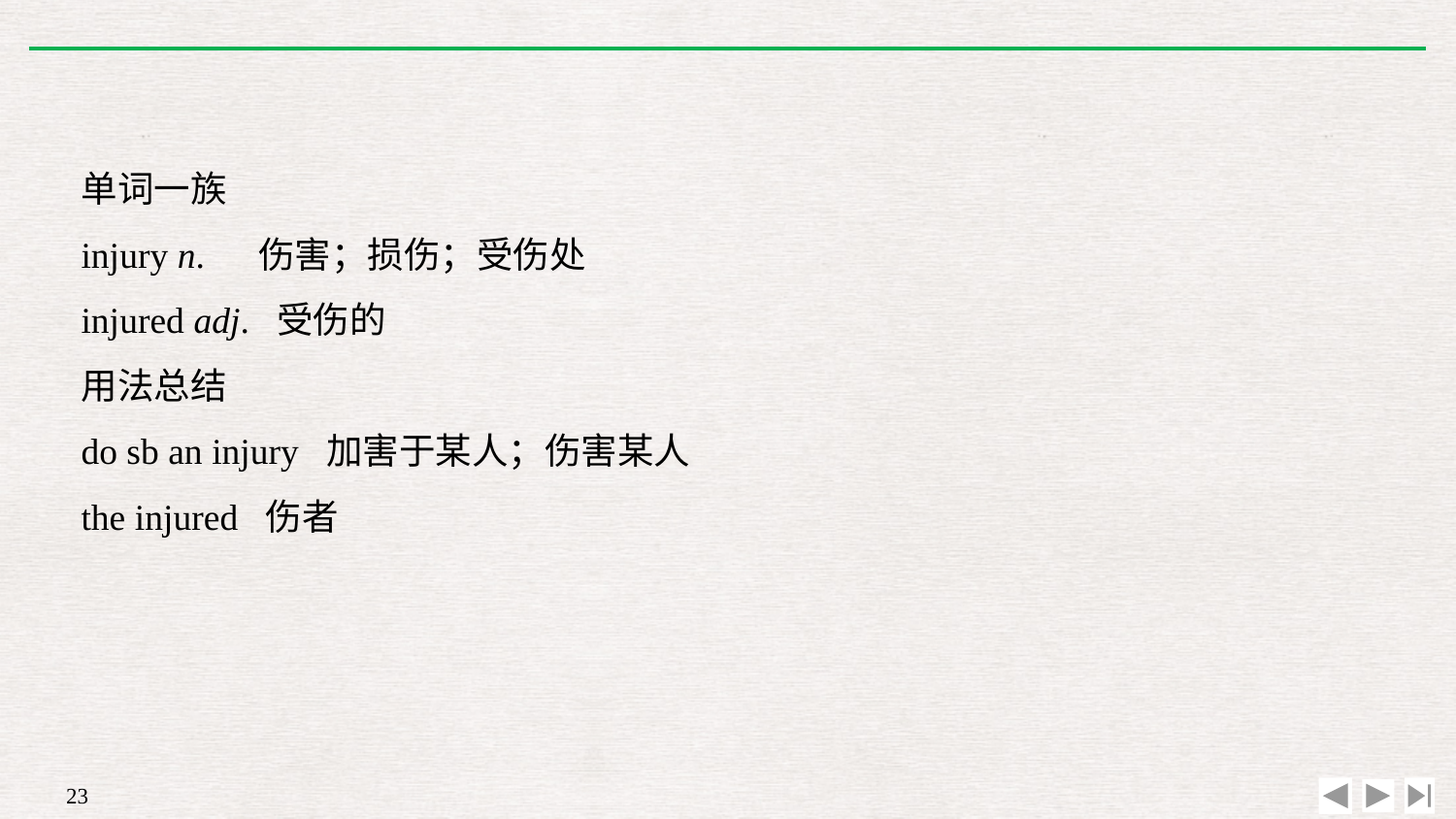

单词一族
injury n.　 伤害；损伤；受伤处
injured adj.  受伤的
用法总结
do sb an injury  加害于某人；伤害某人
the injured  伤者